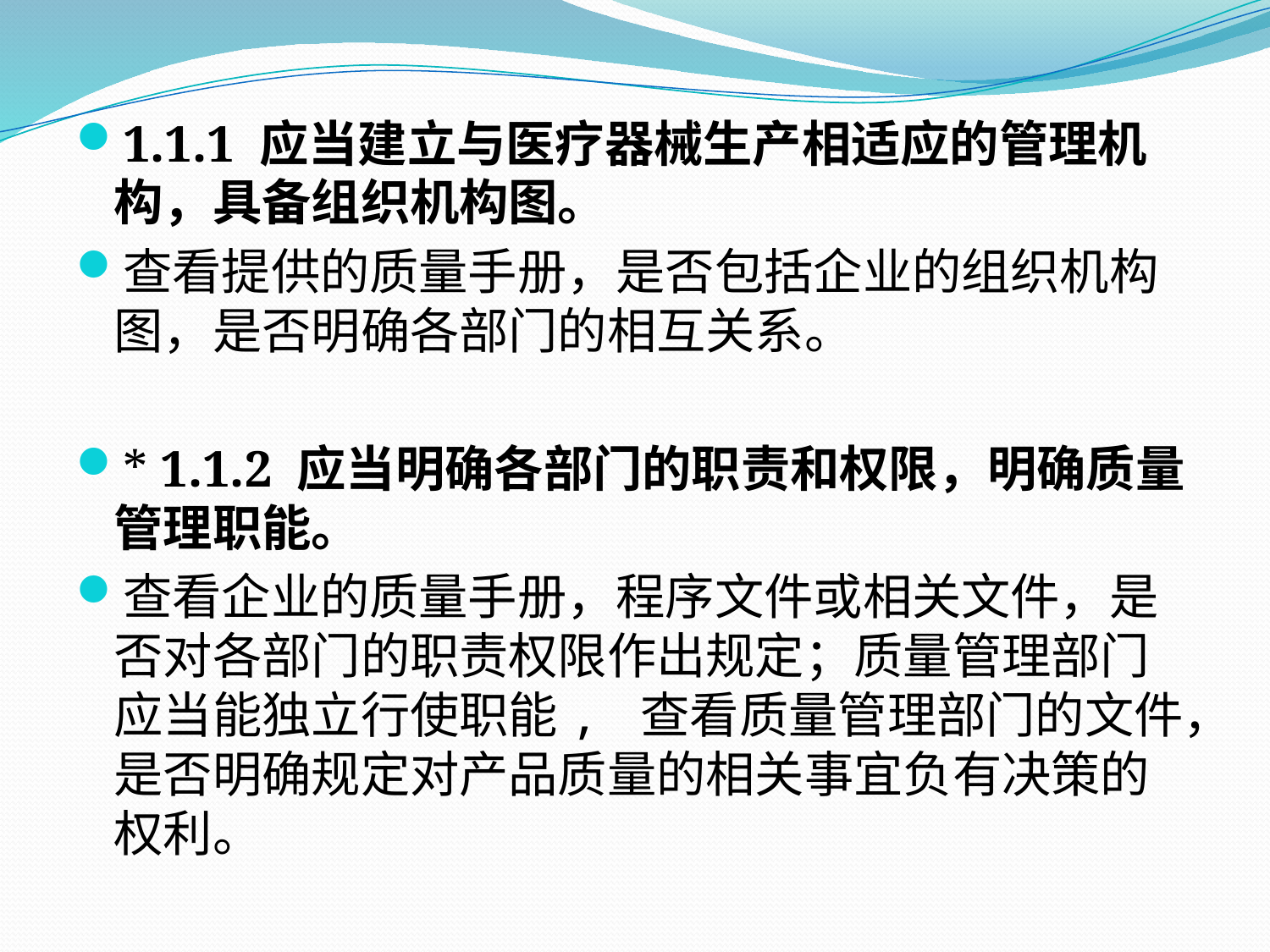

1.1.1 应当建立与医疗器械生产相适应的管理机构，具备组织机构图。
查看提供的质量手册，是否包括企业的组织机构图，是否明确各部门的相互关系。

* 1.1.2 应当明确各部门的职责和权限，明确质量管理职能。
查看企业的质量手册，程序文件或相关文件，是否对各部门的职责权限作出规定；质量管理部门应当能独立行使职能, 查看质量管理部门的文件，是否明确规定对产品质量的相关事宜负有决策的权利。